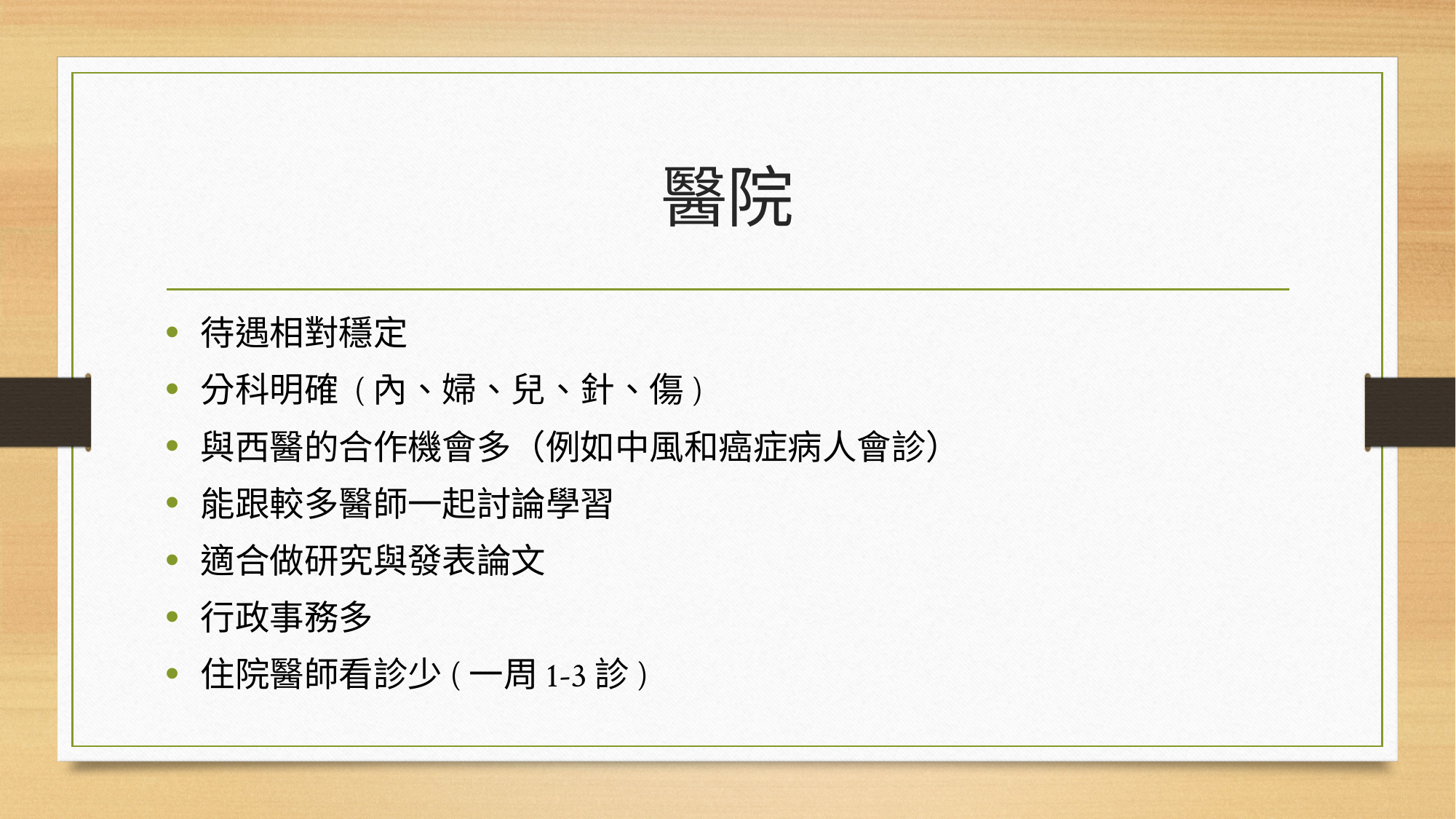

# 醫院
待遇相對穩定
分科明確 (內、婦、兒、針、傷)
與西醫的合作機會多（例如中風和癌症病人會診）
能跟較多醫師一起討論學習
適合做研究與發表論文
行政事務多
住院醫師看診少(一周1-3診)